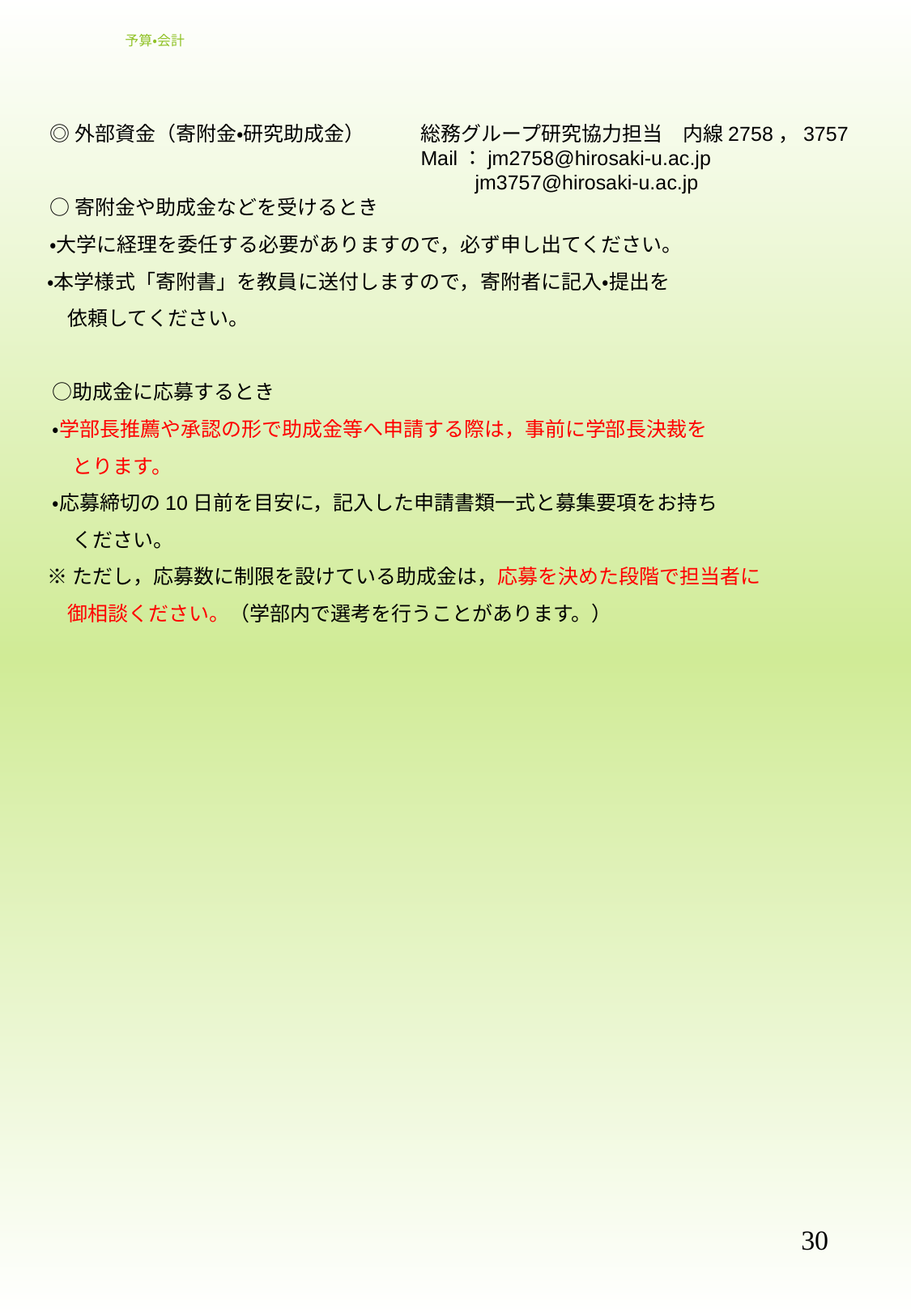

# 予算・会計
◎外部資金（寄附金・研究助成金）

○寄附金や助成金などを受けるとき
・大学に経理を委任する必要がありますので，必ず申し出てください。
・本学様式「寄附書」を教員に送付しますので，寄附者に記入・提出を
　依頼してください。

　　○助成金に応募するとき
　　・学部長推薦や承認の形で助成金等へ申請する際は，事前に学部長決裁を
　　　とります。
　　・応募締切の10日前を目安に，記入した申請書類一式と募集要項をお持ち
　　　ください。
※ただし，応募数に制限を設けている助成金は，応募を決めた段階で担当者に
　御相談ください。（学部内で選考を行うことがあります。）
総務グループ研究協力担当　内線2758，3757
Mail：jm2758@hirosaki-u.ac.jp
　　  jm3757@hirosaki-u.ac.jp

30